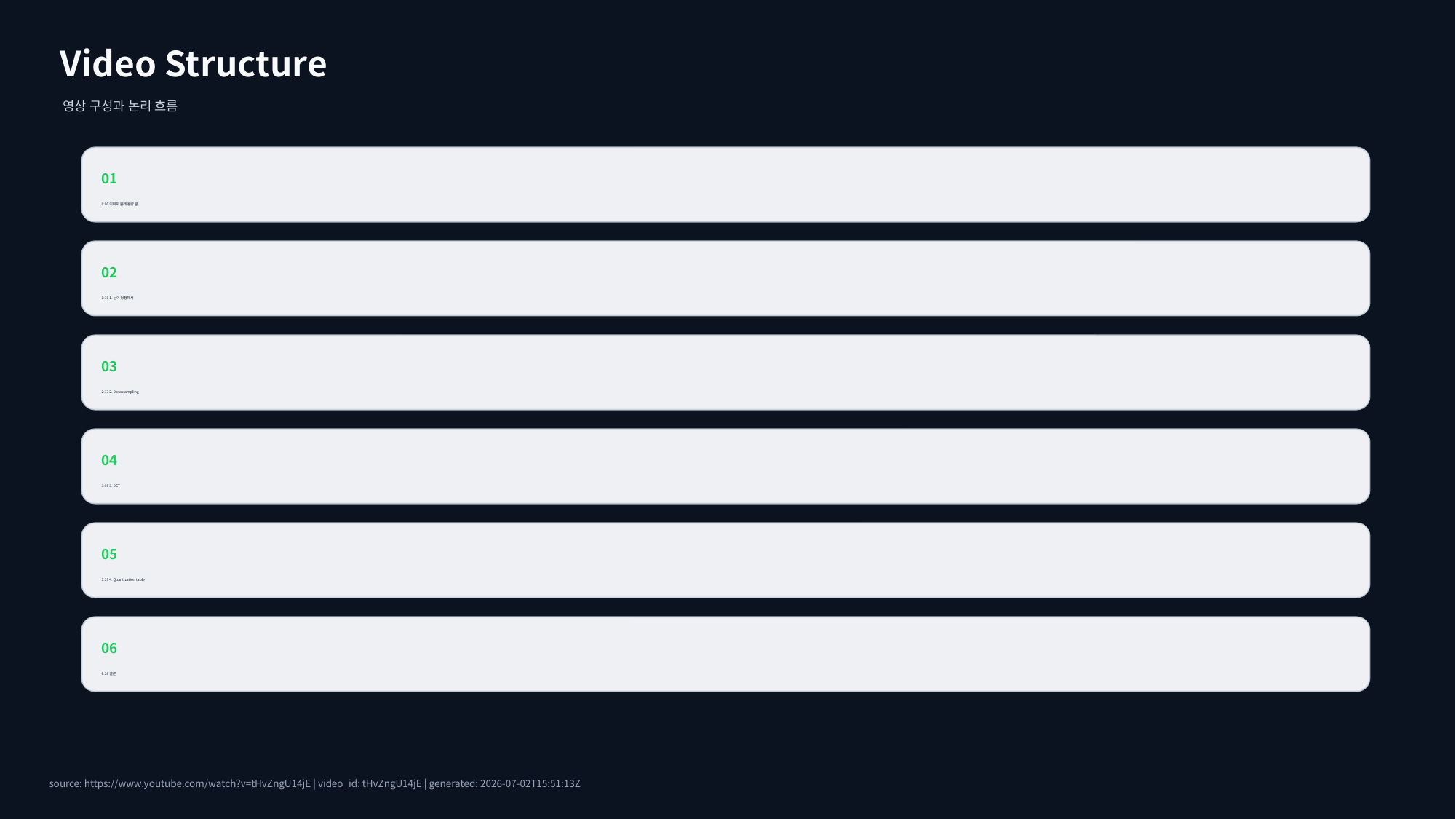

Video Structure
영상 구성과 논리 흐름

01
0:00 이미지 원래 용량 큼

02
1:10 1. 눈이 멍청해서

03
2:17 2. Downsampling

04
3:08 3. DCT

05
5:39 4. Quantization table

06
6:38 결론
source: https://www.youtube.com/watch?v=tHvZngU14jE | video_id: tHvZngU14jE | generated: 2026-07-02T15:51:13Z